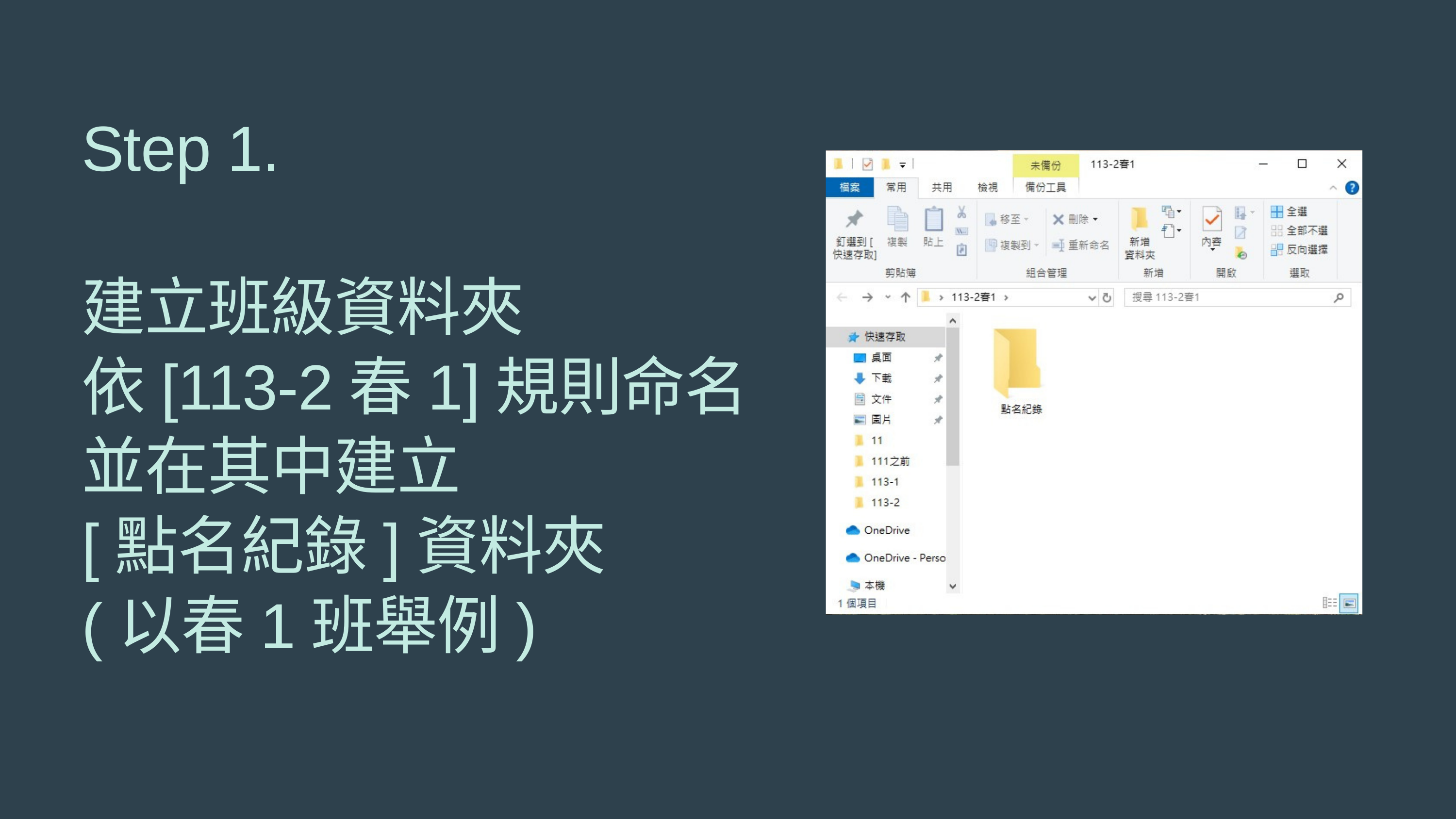

Step 1.

建立班級資料夾
依[113-2春1]規則命名
並在其中建立
[點名紀錄]資料夾
(以春1班舉例)